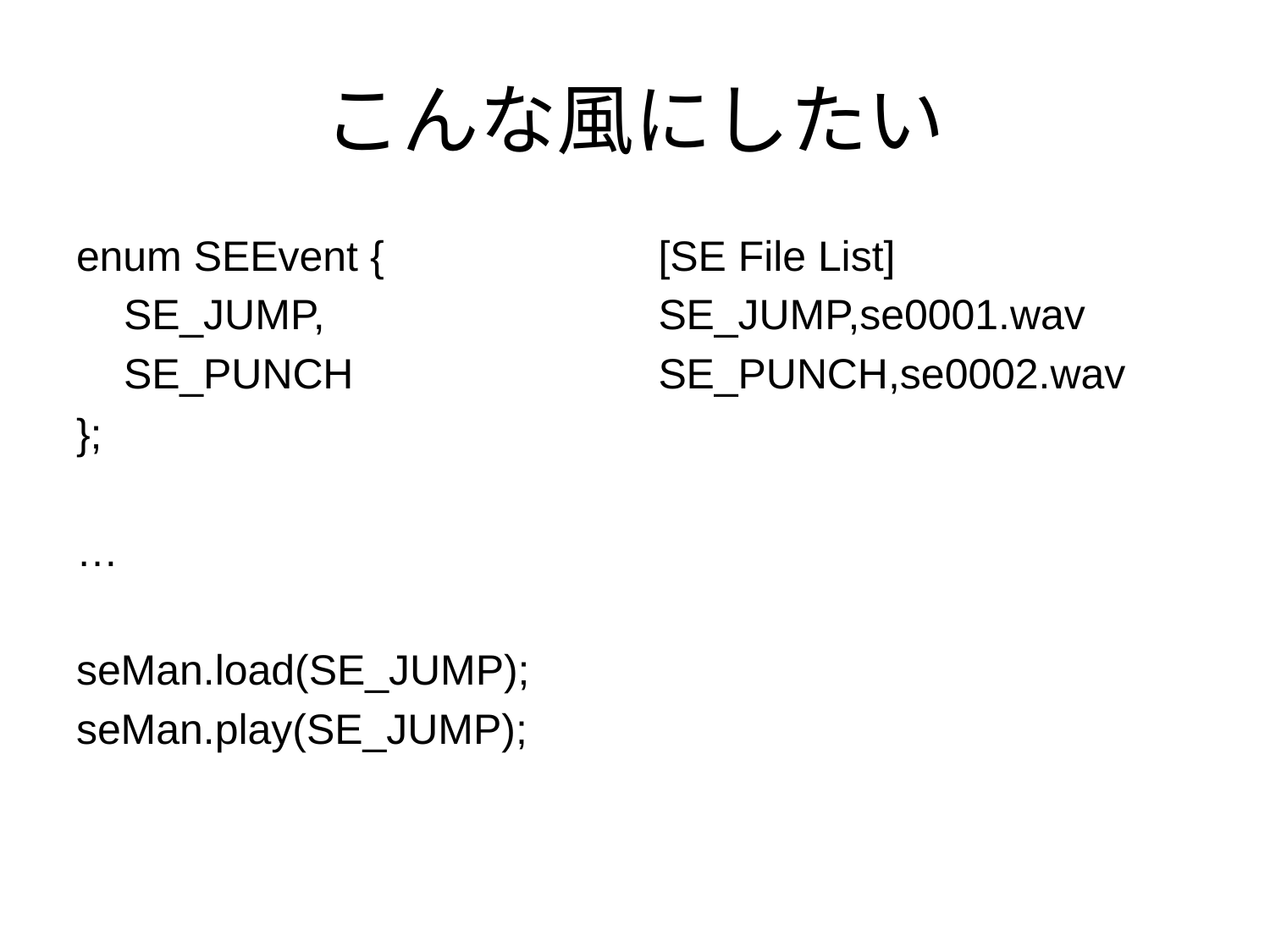

# こんな風にしたい
enum SEEvent {
    SE_JUMP,
    SE_PUNCH
};

…

seMan.load(SE_JUMP);
seMan.play(SE_JUMP);
[SE File List]
SE_JUMP,se0001.wav
SE_PUNCH,se0002.wav